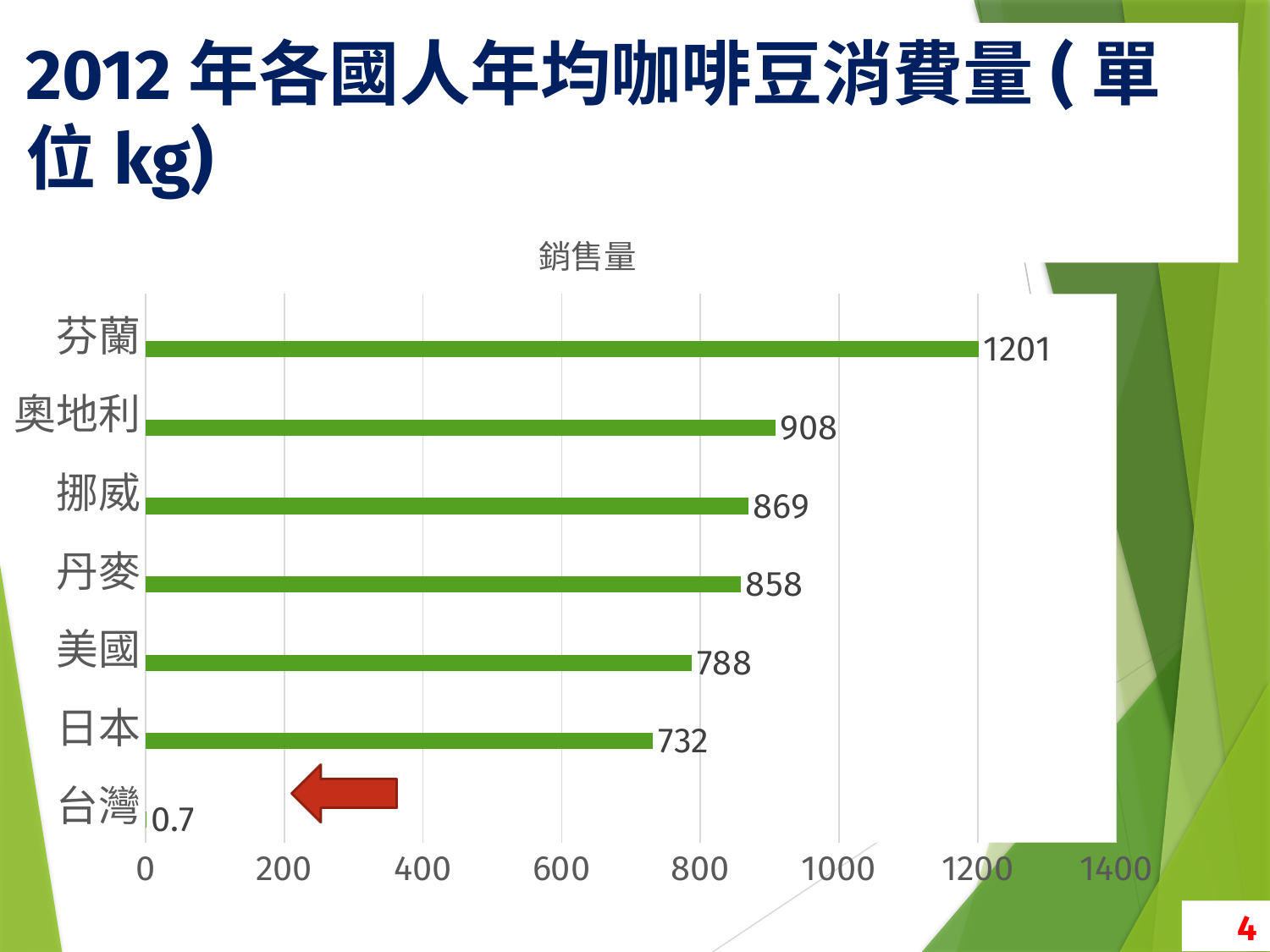

# 2012年各國人年均咖啡豆消費量(單位kg)

### Chart: 銷售量

| Category | 銷售 | 欄1 | 欄2 |
|---|---|---|---|
| 台灣 | 0.7 | None | None |
| 日本 | 732.0 | None | None |
| 美國 | 788.0 | None | None |
| 丹麥 | 858.0 | None | None |
| 挪威 | 869.0 | None | None |
| 奧地利 | 908.0 | None | None |
| 芬蘭 | 1201.0 | None | None |

4